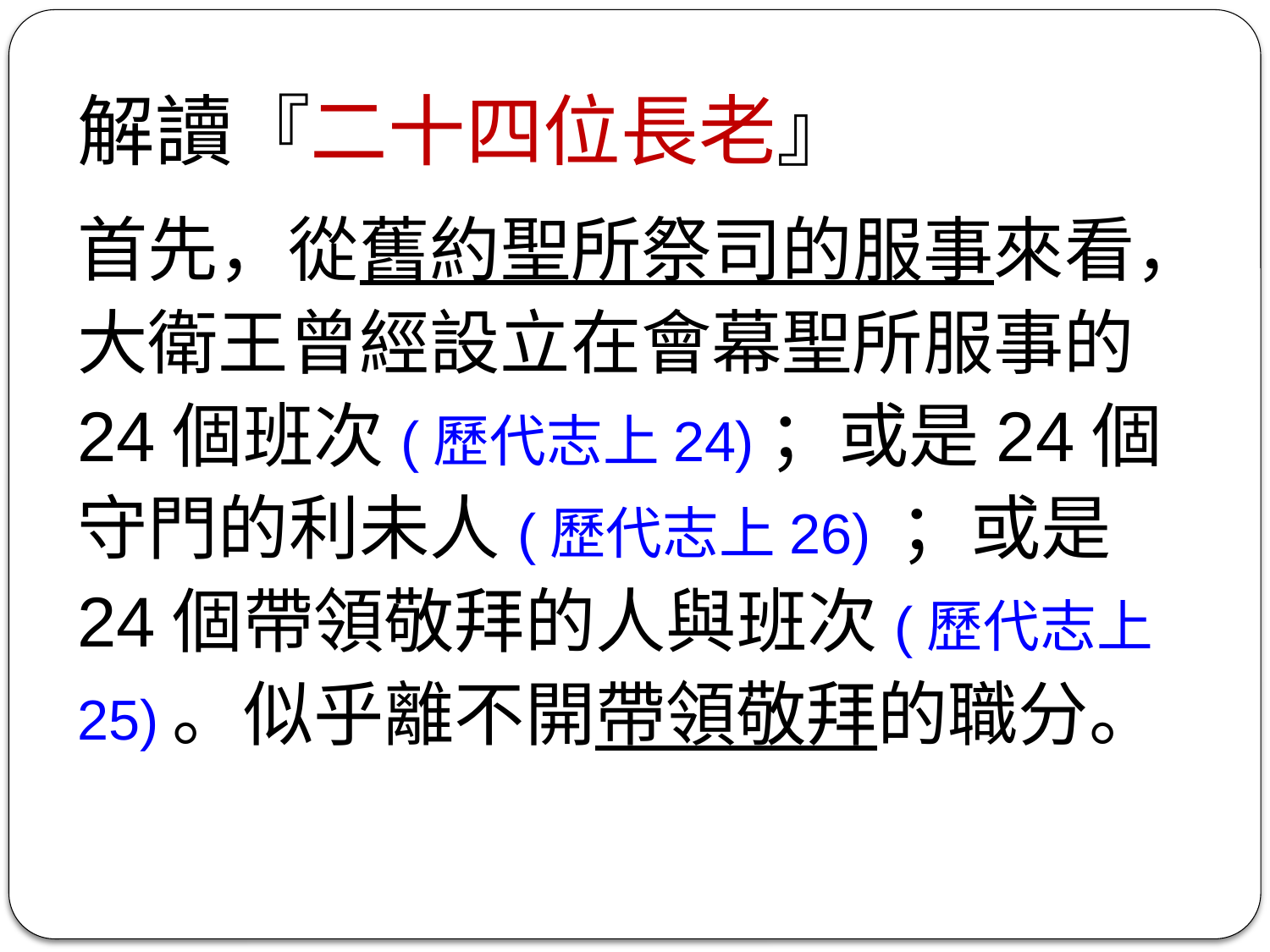

解讀『二十四位長老』
首先，從舊約聖所祭司的服事來看，大衛王曾經設立在會幕聖所服事的24個班次(歷代志上24)；或是24個守門的利未人(歷代志上26) ；或是24個帶領敬拜的人與班次(歷代志上25)。似乎離不開帶領敬拜的職分。